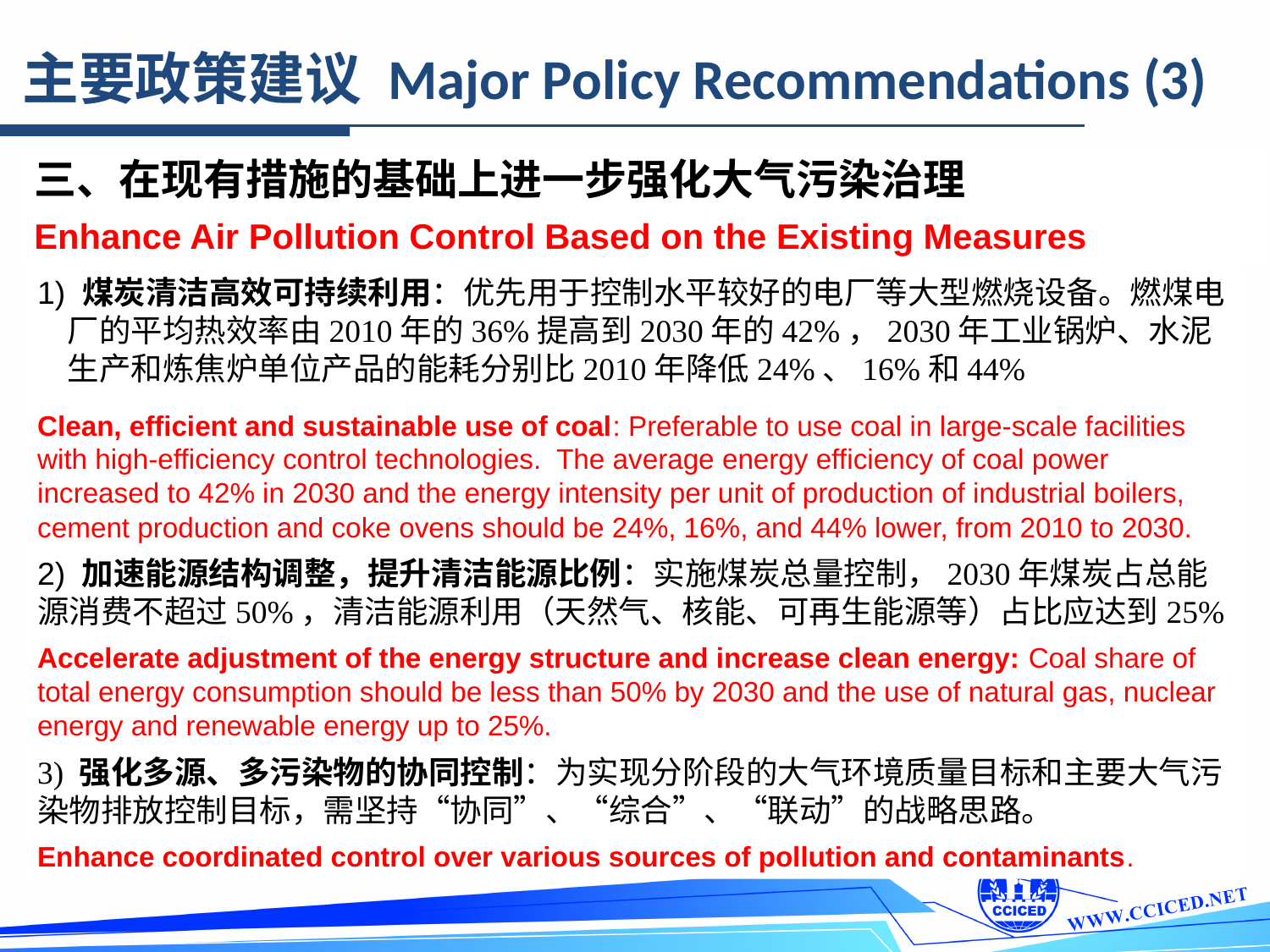

主要政策建议 Major Policy Recommendations (3)
三、在现有措施的基础上进一步强化大气污染治理
Enhance Air Pollution Control Based on the Existing Measures
 煤炭清洁高效可持续利用：优先用于控制水平较好的电厂等大型燃烧设备。燃煤电厂的平均热效率由2010年的36%提高到2030年的42%，2030年工业锅炉、水泥生产和炼焦炉单位产品的能耗分别比2010年降低24%、16%和44%
Clean, efficient and sustainable use of coal: Preferable to use coal in large-scale facilities with high-efficiency control technologies.  The average energy efficiency of coal power increased to 42% in 2030 and the energy intensity per unit of production of industrial boilers, cement production and coke ovens should be 24%, 16%, and 44% lower, from 2010 to 2030.
2) 加速能源结构调整，提升清洁能源比例：实施煤炭总量控制，2030年煤炭占总能源消费不超过50%，清洁能源利用（天然气、核能、可再生能源等）占比应达到25%
Accelerate adjustment of the energy structure and increase clean energy: Coal share of total energy consumption should be less than 50% by 2030 and the use of natural gas, nuclear energy and renewable energy up to 25%.
3) 强化多源、多污染物的协同控制：为实现分阶段的大气环境质量目标和主要大气污染物排放控制目标，需坚持“协同”、“综合”、“联动”的战略思路。
Enhance coordinated control over various sources of pollution and contaminants.